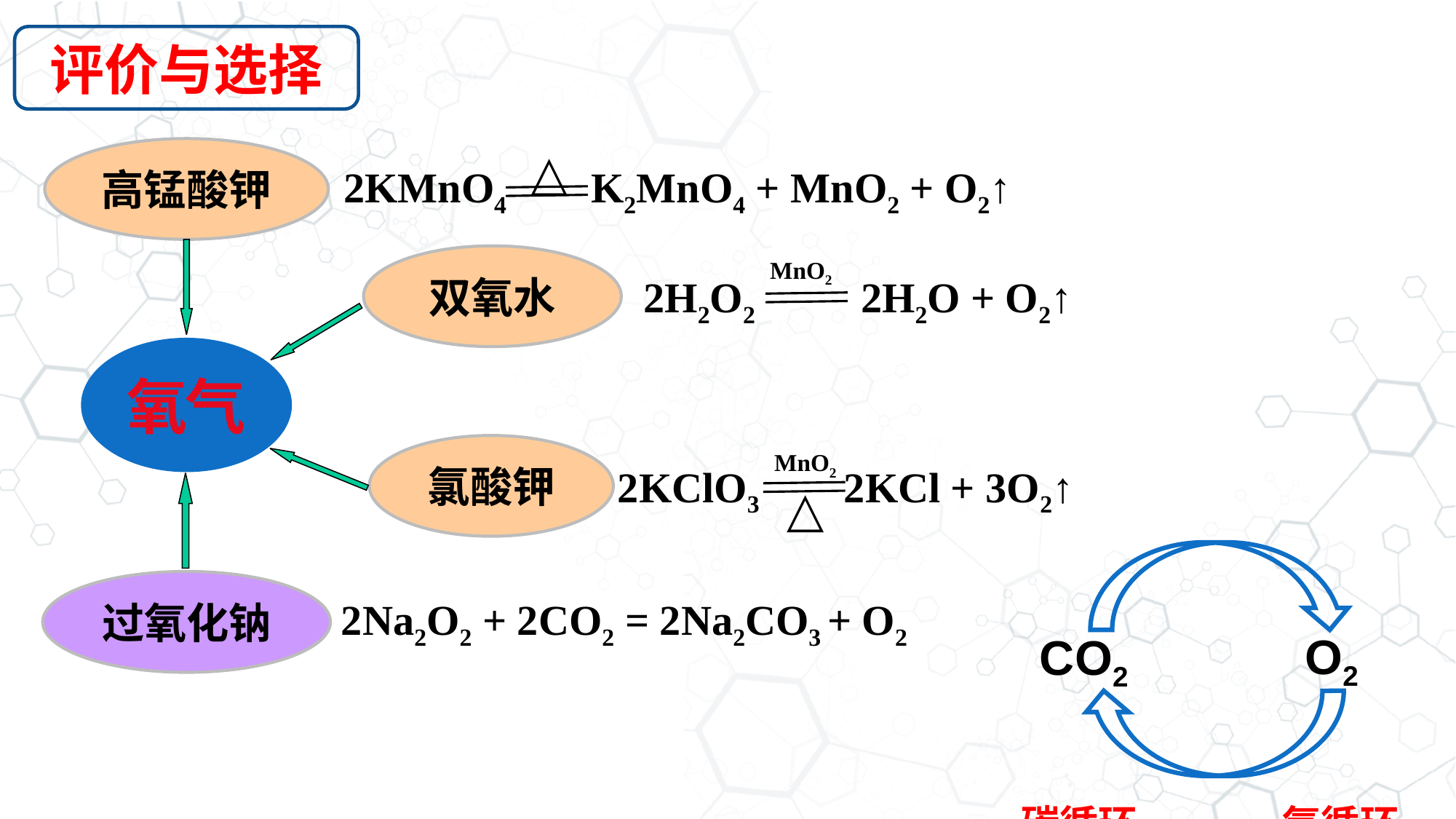

评价与选择
△
高锰酸钾
2KMnO4        K2MnO4 + MnO2 + O2↑
双氧水
MnO2
2H2O2          2H2O + O2↑

氧气
氯酸钾
MnO2
2KClO3        2KCl + 3O2↑

△

过氧化钠
2Na2O2 + 2CO2 = 2Na2CO3 + O2
O2
CO2

碳循环
氧循环